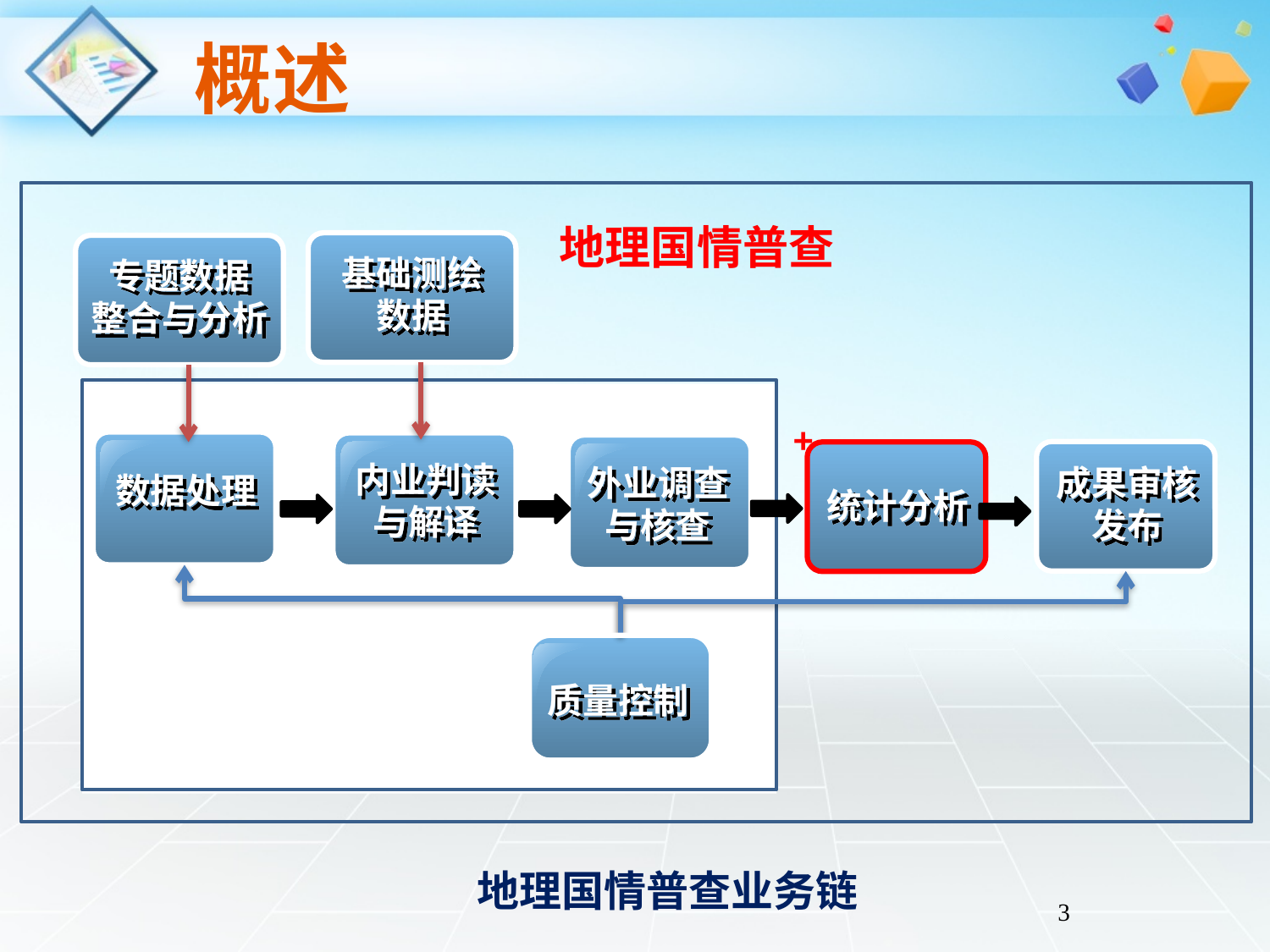

地理国情普查

基础测绘
数据

专题数据
整合与分析

+

数据处理

内业判读与解译

外业调查与核查

成果审核发布

统计分析

质量控制

地理国情普查业务链
3